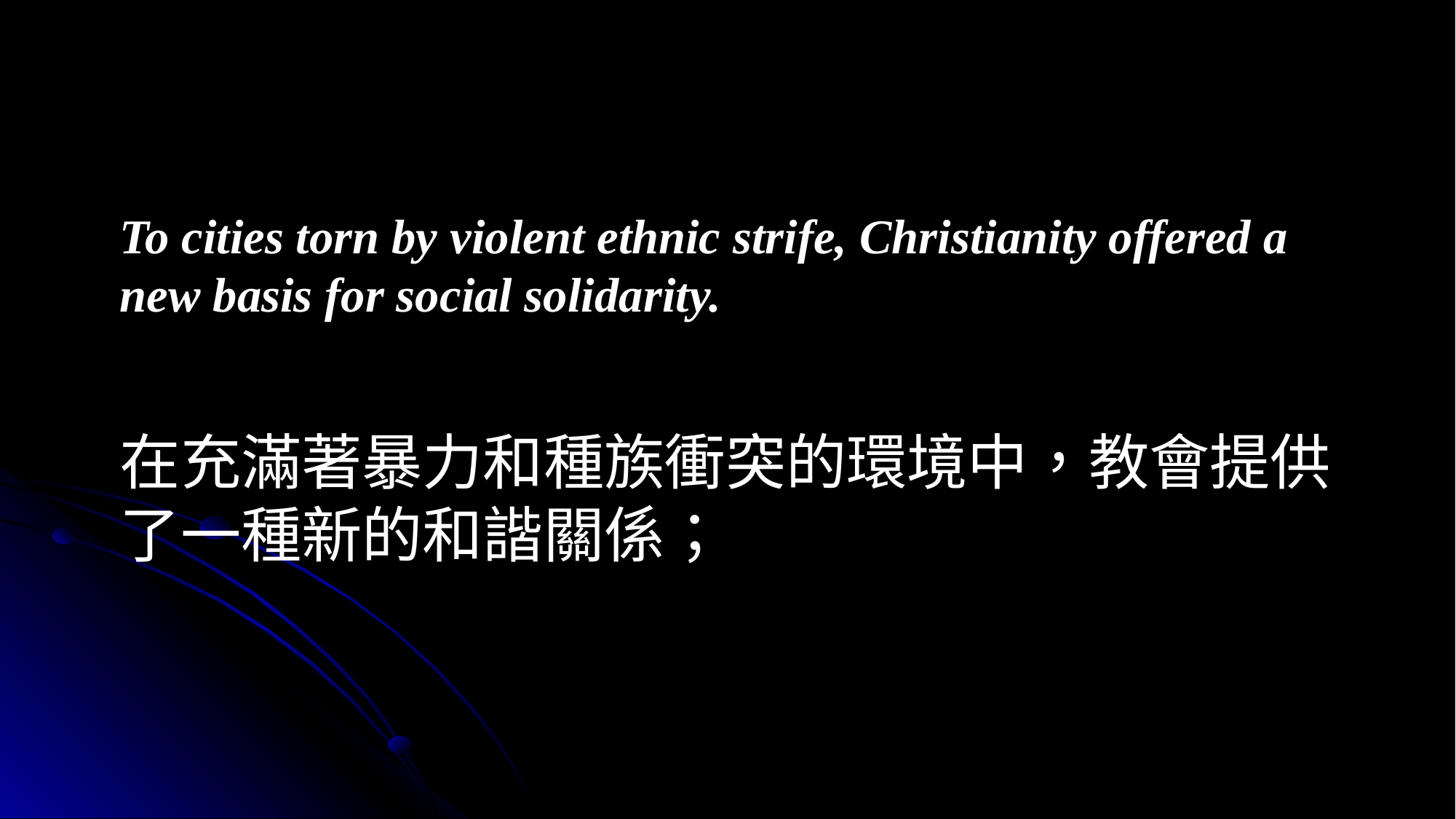

To cities torn by violent ethnic strife, Christianity offered a new basis for social solidarity.
在充滿著暴力和種族衝突的環境中，教會提供了一種新的和諧關係；